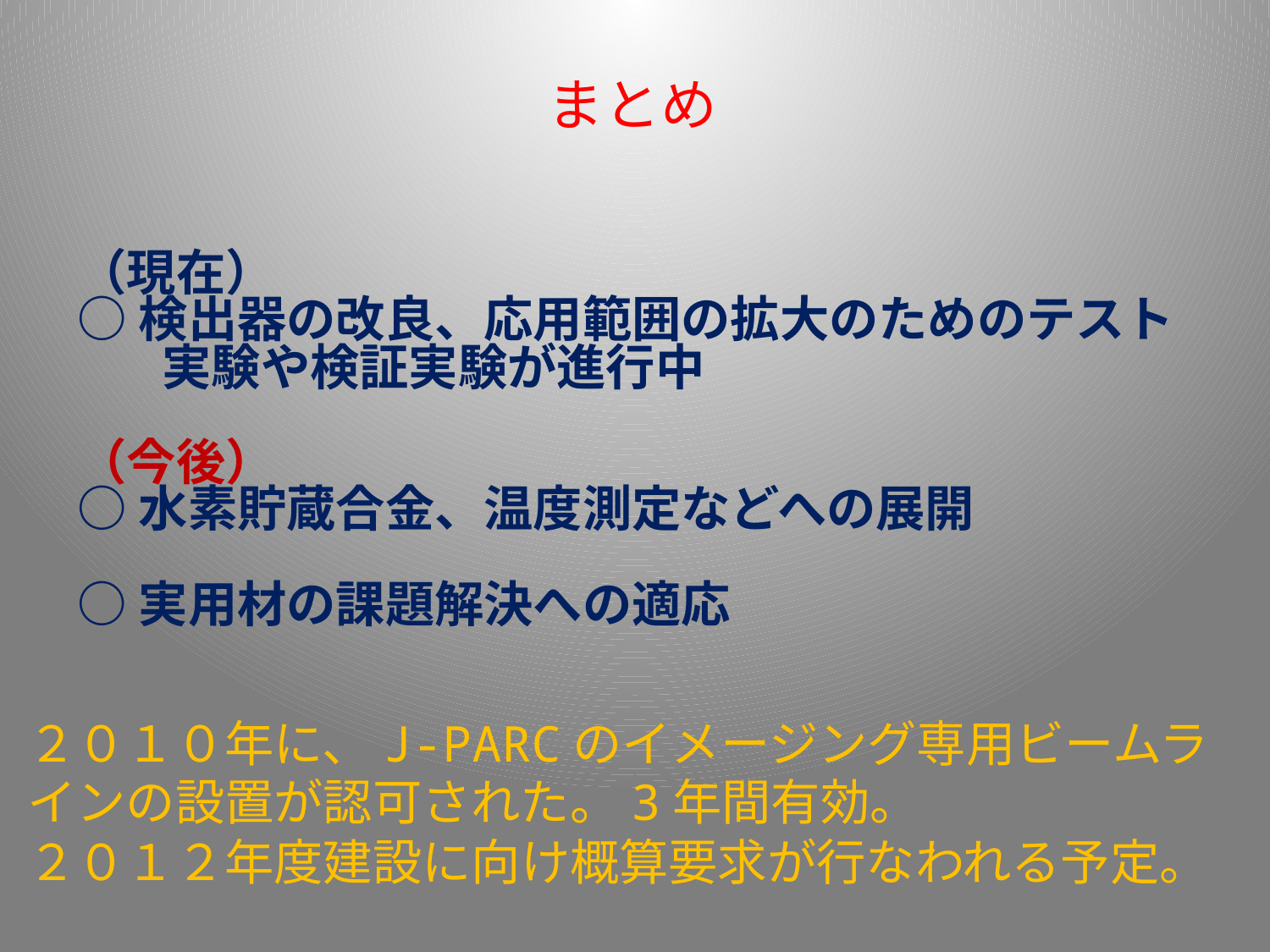

# まとめ
（現在）
○検出器の改良、応用範囲の拡大のためのテスト実験や検証実験が進行中

（今後）
○水素貯蔵合金、温度測定などへの展開

○実用材の課題解決への適応

２０１０年に、J-PARCのイメージング専用ビームラインの設置が認可された。3年間有効。
２０１２年度建設に向け概算要求が行なわれる予定。